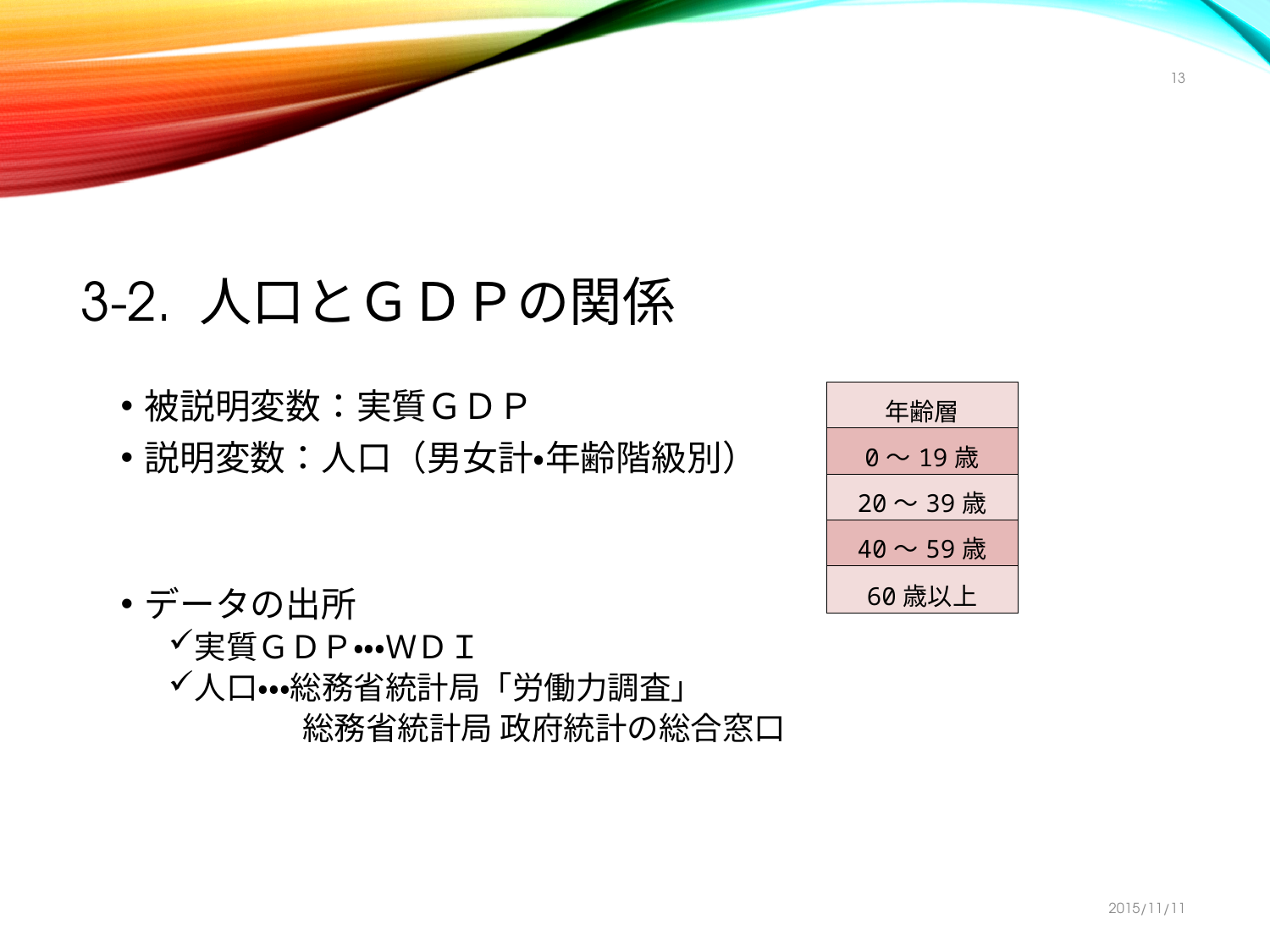

13
#
3-2. 人口とＧＤＰの関係
被説明変数：実質ＧＤＰ
説明変数：人口（男女計・年齢階級別）

| 年齢層 |
| --- |
| 0～19歳 |
| 20～39歳 |
| 40～59歳 |
| 60歳以上 |
データの出所
実質ＧＤＰ・・・ＷＤＩ
人口・・・総務省統計局「労働力調査」
　　　 　総務省統計局 政府統計の総合窓口
2015/11/11